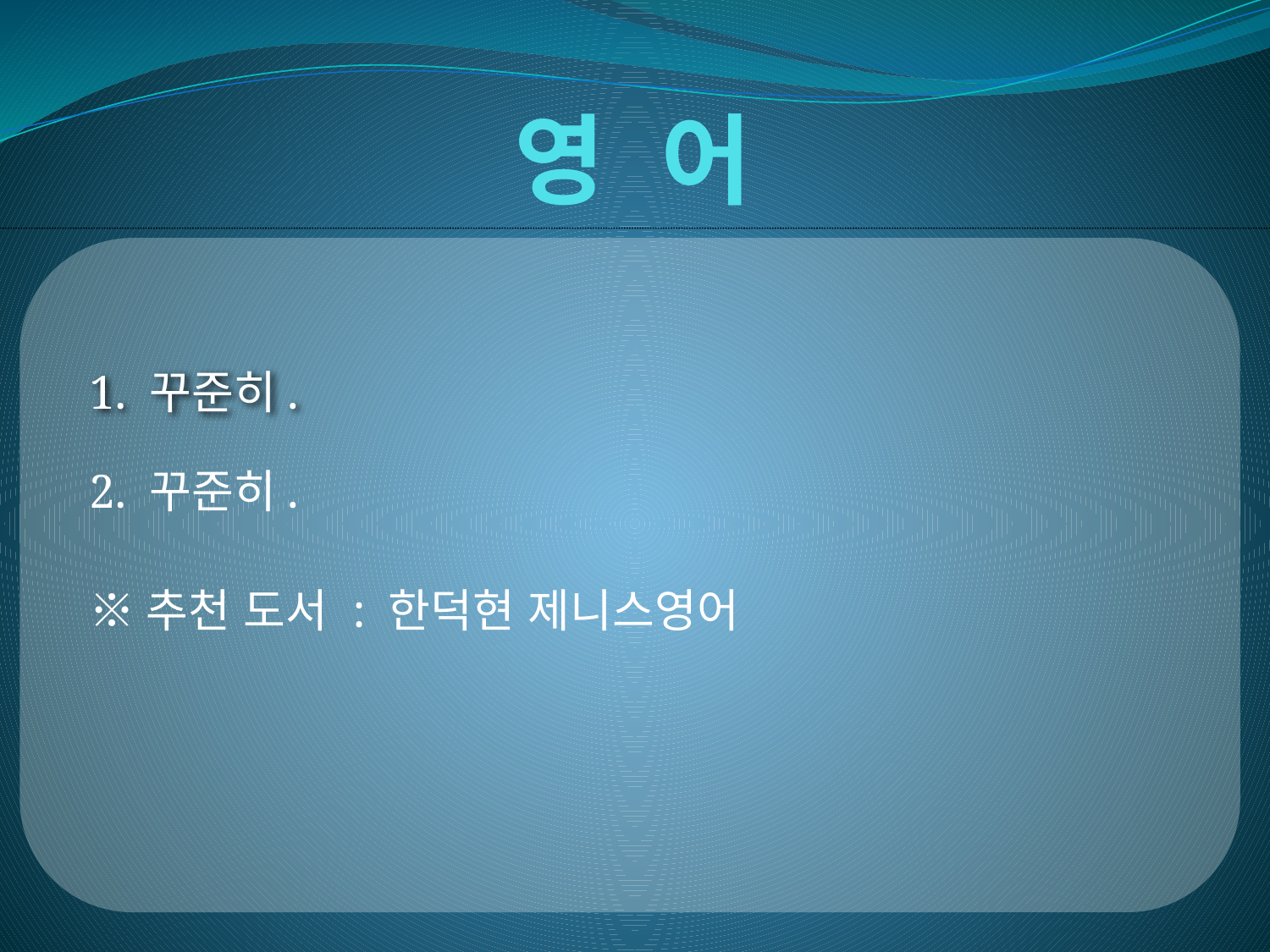

# 영  어

1. 꾸준히.
2. 꾸준히.

※추천 도서 : 한덕현 제니스영어